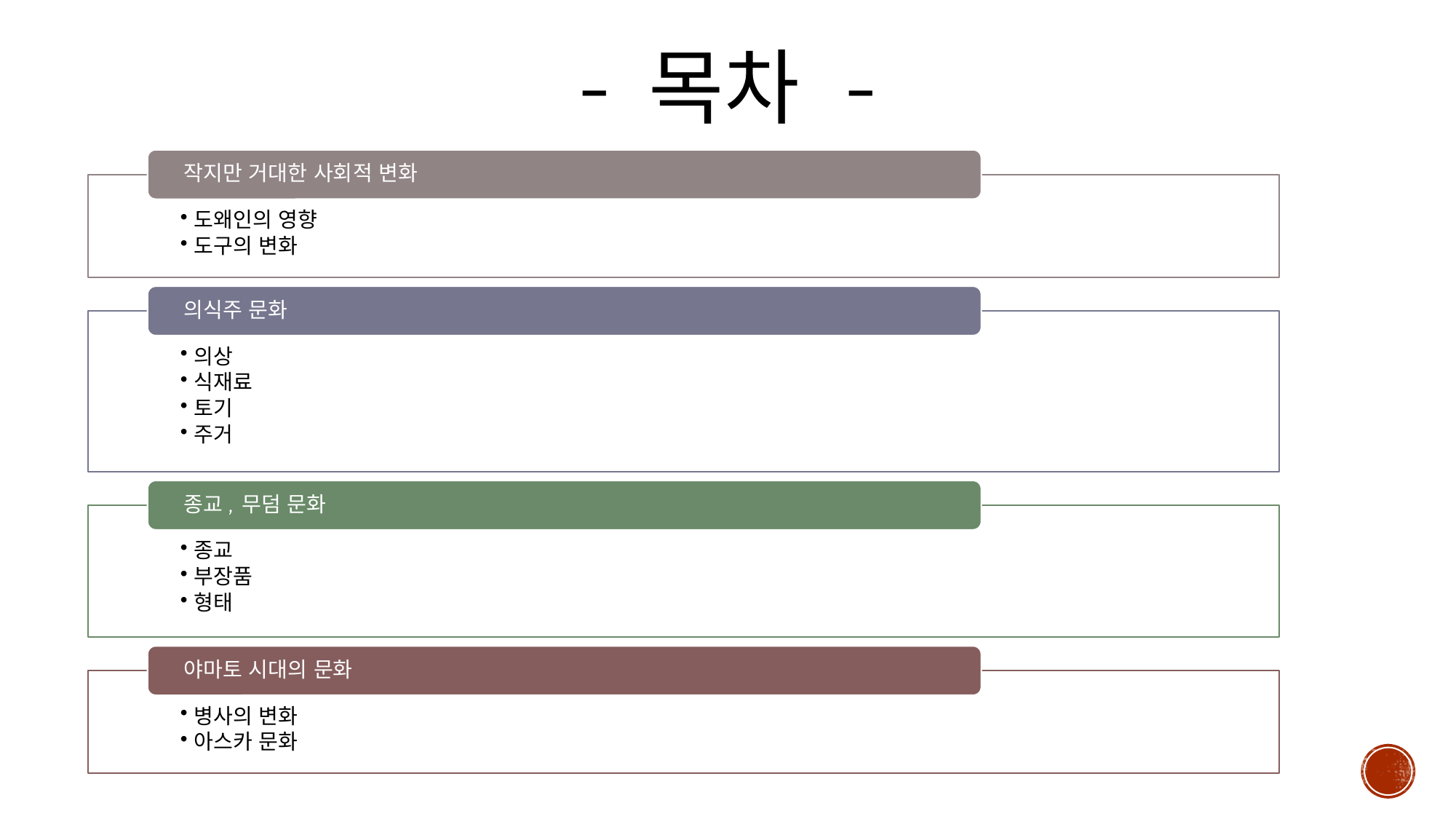

# - 목차 -
도왜인의 영향
도구의 변화
작지만 거대한 사회적 변화
의상
식재료
토기
주거
의식주 문화
종교
부장품
형태
종교, 무덤 문화
병사의 변화
아스카 문화
야마토 시대의 문화